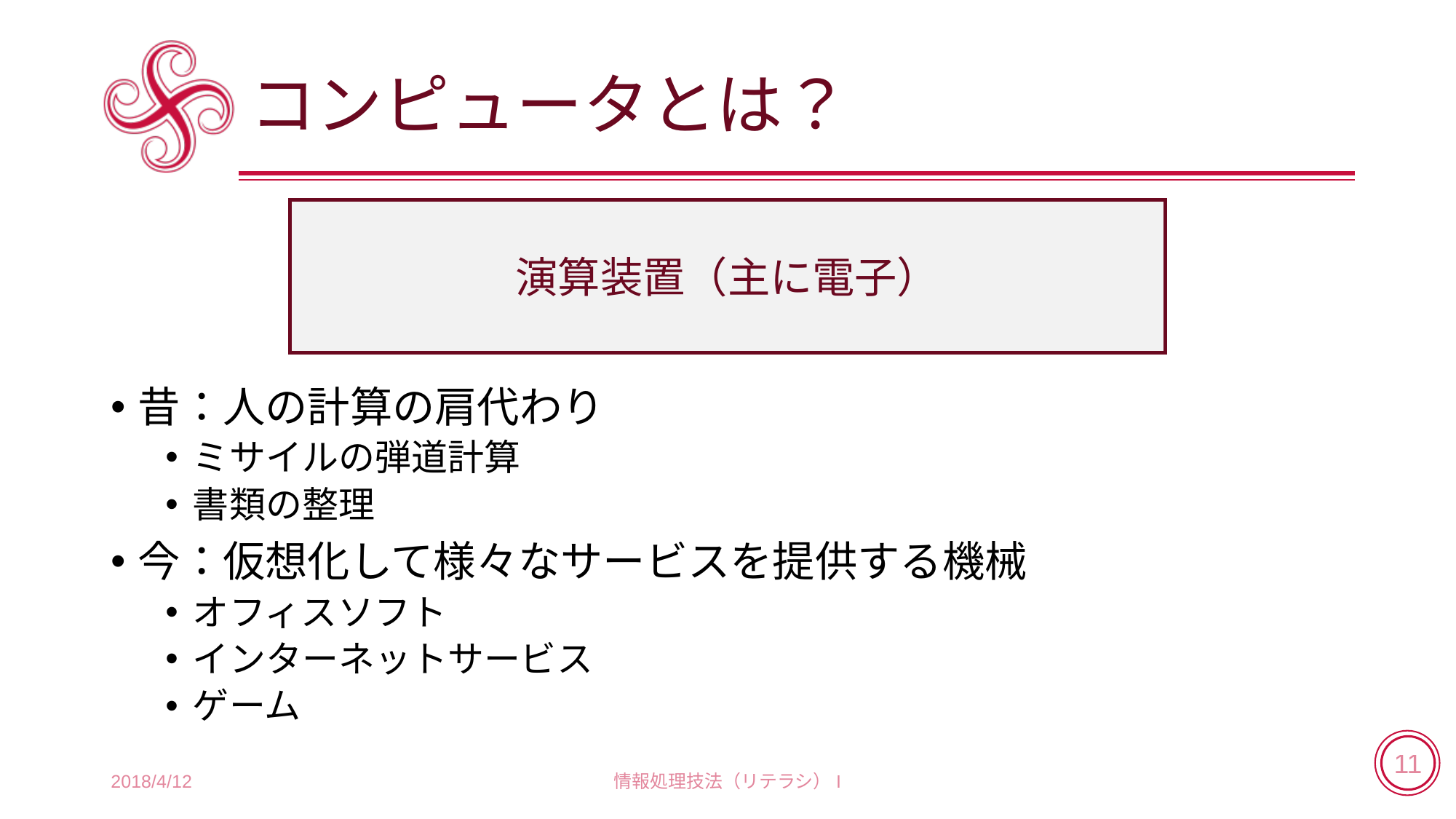

# コンピュータとは？
演算装置（主に電子）
昔：人の計算の肩代わり
ミサイルの弾道計算
書類の整理
今：仮想化して様々なサービスを提供する機械
オフィスソフト
インターネットサービス
ゲーム
2018/4/12
情報処理技法（リテラシ）I